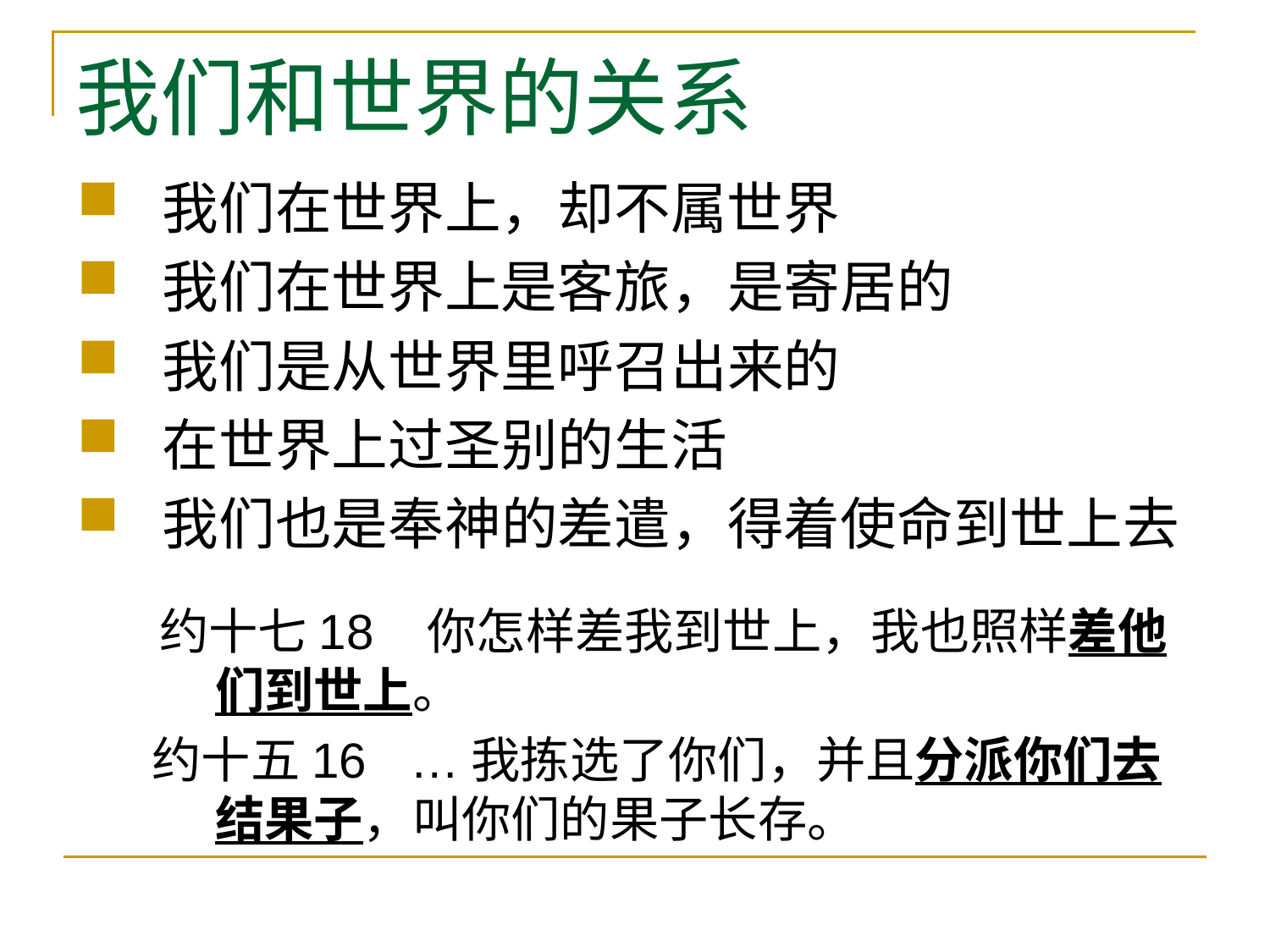

# 我们和世界的关系
我们在世界上，却不属世界
我们在世界上是客旅，是寄居的
我们是从世界里呼召出来的
在世界上过圣别的生活
我们也是奉神的差遣，得着使命到世上去

  约十七18   你怎样差我到世上，我也照样差他们到世上。
  约十五16    …我拣选了你们，并且分派你们去结果子，叫你们的果子长存。